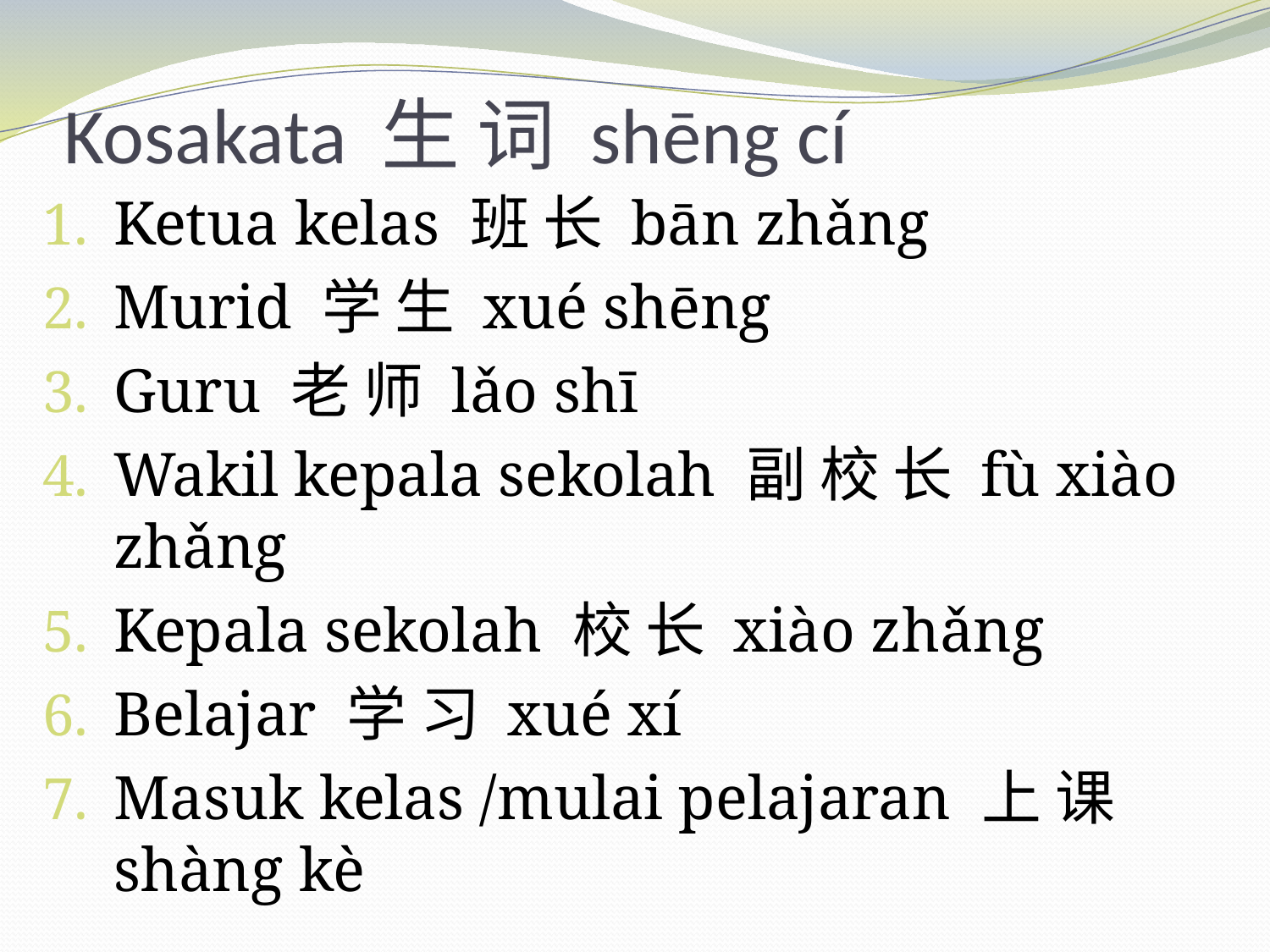

# Kosakata 生 词 shēng cí
Ketua kelas 班 长 bān zhǎng
Murid 学 生 xué shēng
Guru 老 师 lǎo shī
Wakil kepala sekolah 副 校 长 fù xiào zhǎng
Kepala sekolah 校 长 xiào zhǎng
Belajar 学 习 xué xí
Masuk kelas /mulai pelajaran 上 课 shàng kè